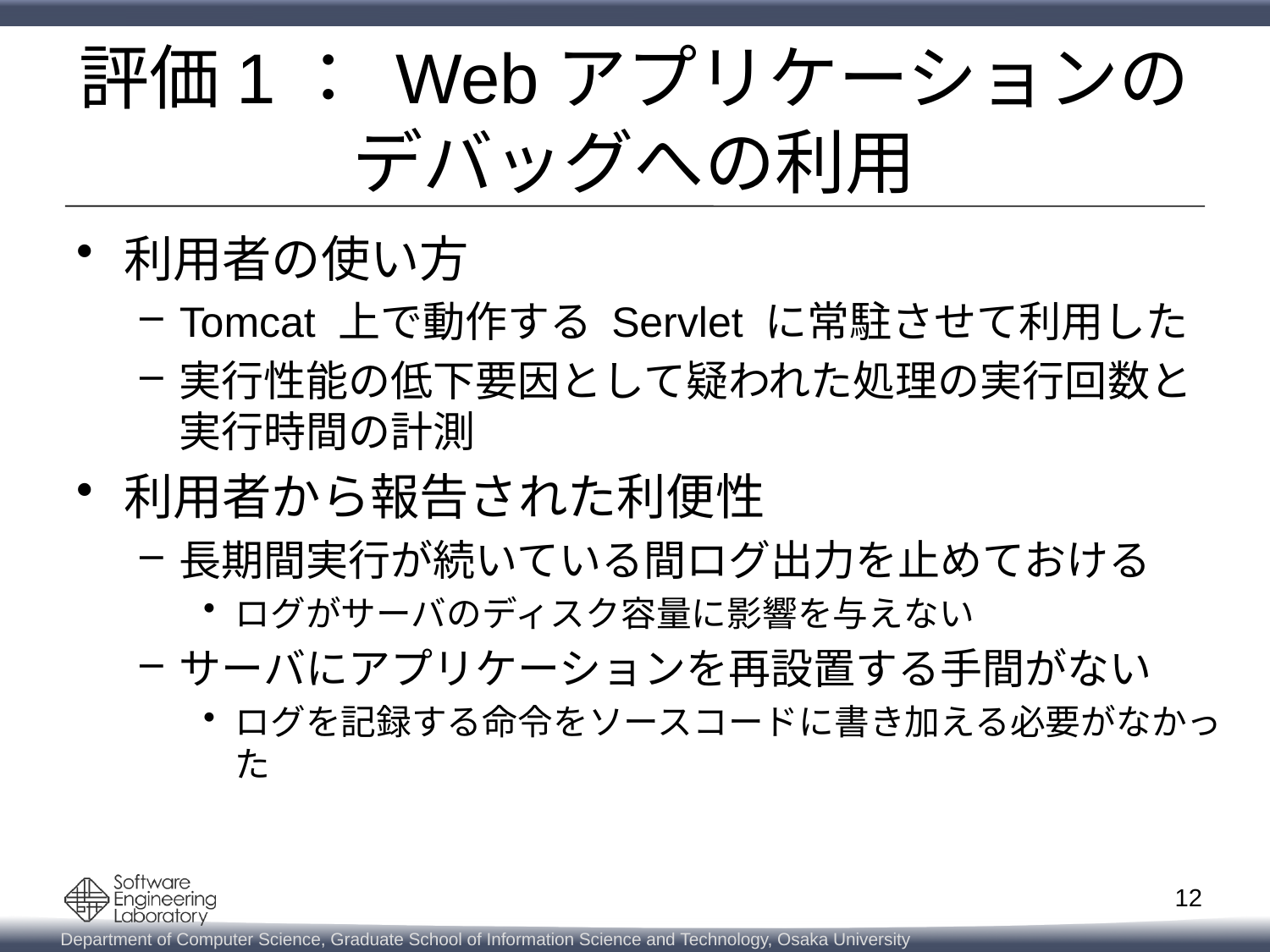

# 評価1： Webアプリケーションの デバッグへの利用
利用者の使い方
Tomcat 上で動作する Servlet に常駐させて利用した
実行性能の低下要因として疑われた処理の実行回数と
実行時間の計測
利用者から報告された利便性
長期間実行が続いている間ログ出力を止めておける
ログがサーバのディスク容量に影響を与えない
サーバにアプリケーションを再設置する手間がない
ログを記録する命令をソースコードに書き加える必要がなかった

12